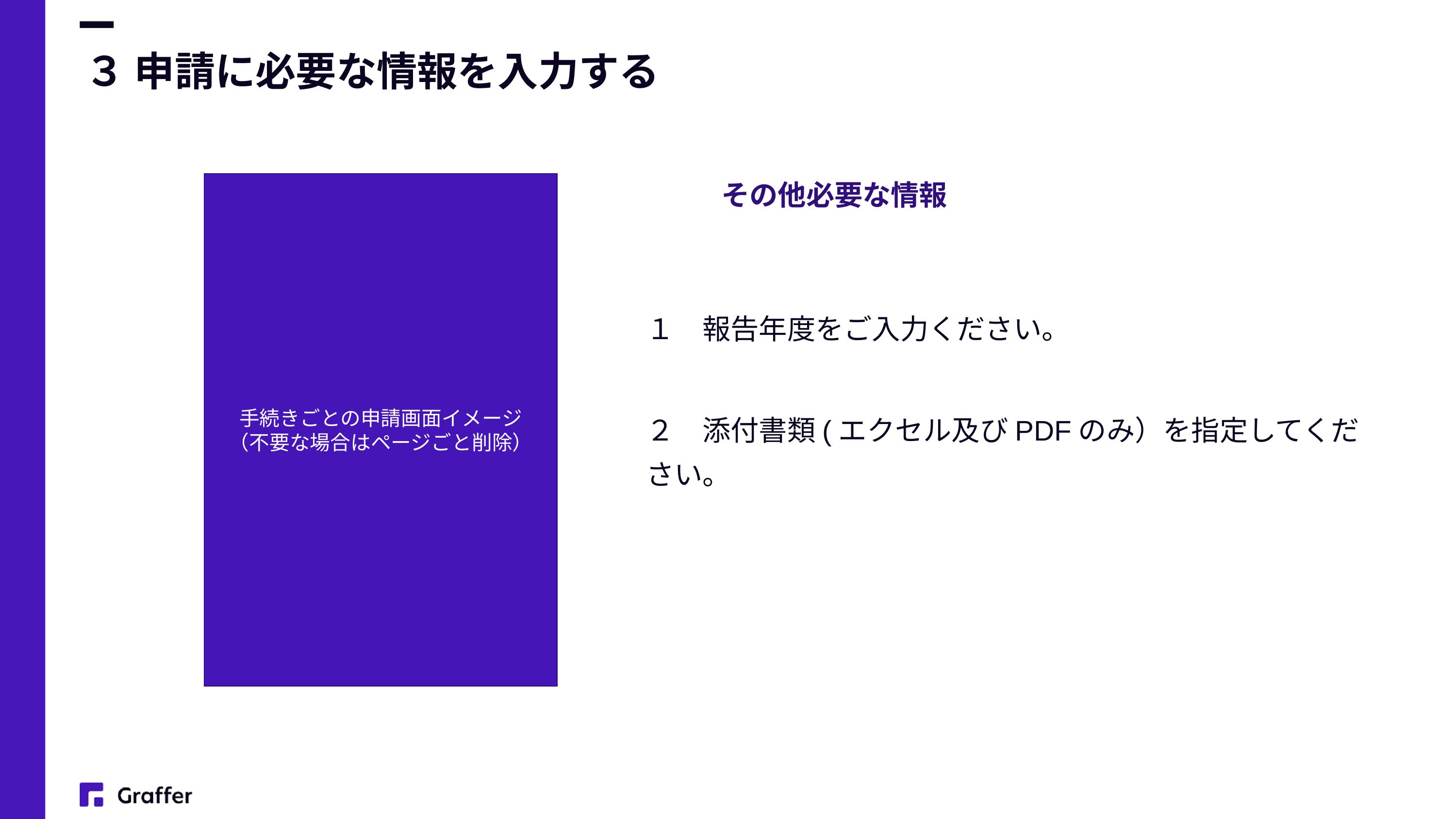

# ３ 申請に必要な情報を入力する

手続きごとの申請画面イメージ
（不要な場合はページごと削除）
その他必要な情報
１　報告年度をご入力ください。
２　添付書類(エクセル及びPDFのみ）を指定してください。